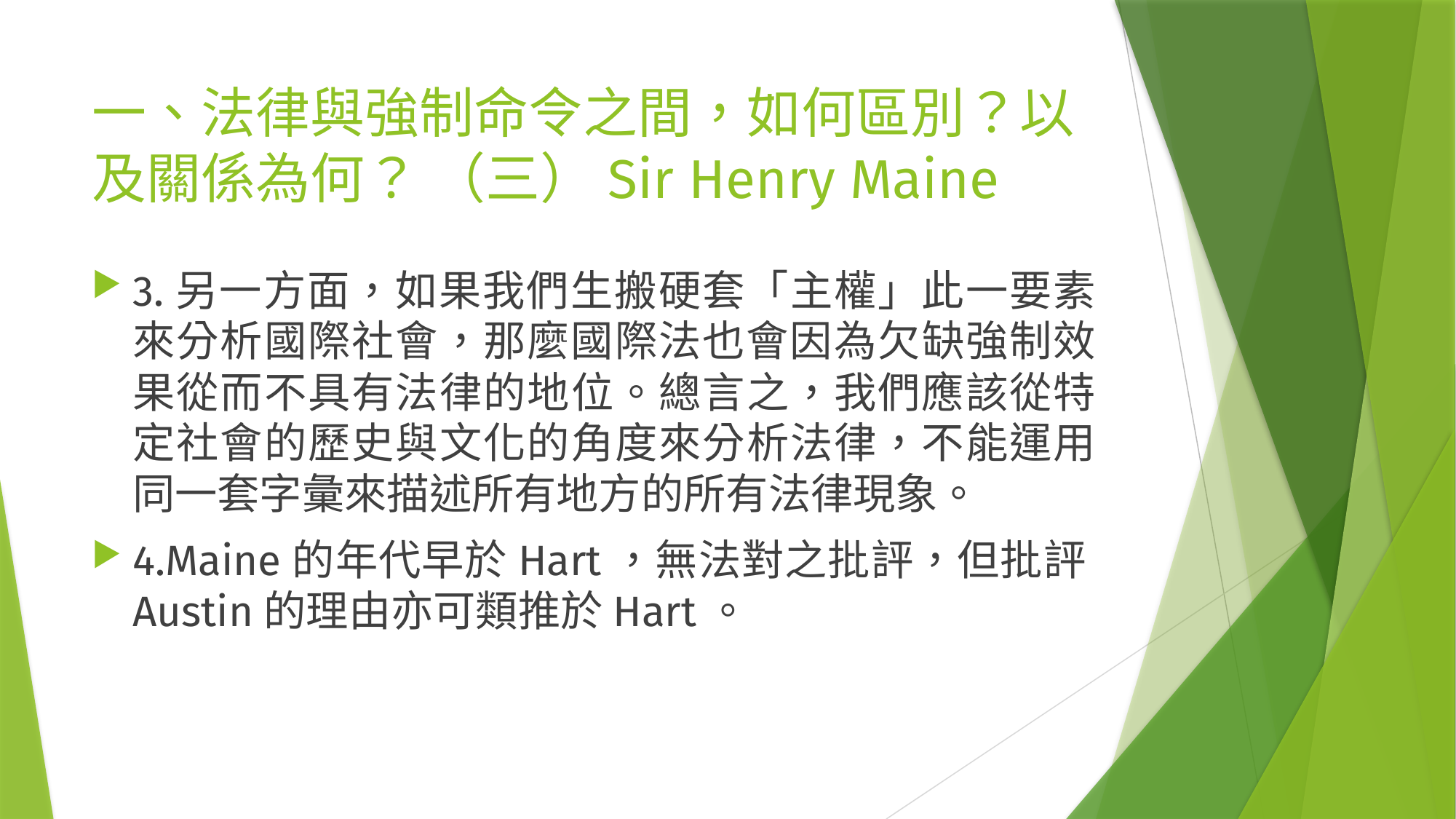

# 一、法律與強制命令之間，如何區別？以及關係為何？ （三）Sir Henry Maine
3.另一方面，如果我們生搬硬套「主權」此一要素來分析國際社會，那麼國際法也會因為欠缺強制效果從而不具有法律的地位。總言之，我們應該從特定社會的歷史與文化的角度來分析法律，不能運用同一套字彙來描述所有地方的所有法律現象。
4.Maine的年代早於Hart，無法對之批評，但批評Austin的理由亦可類推於Hart。